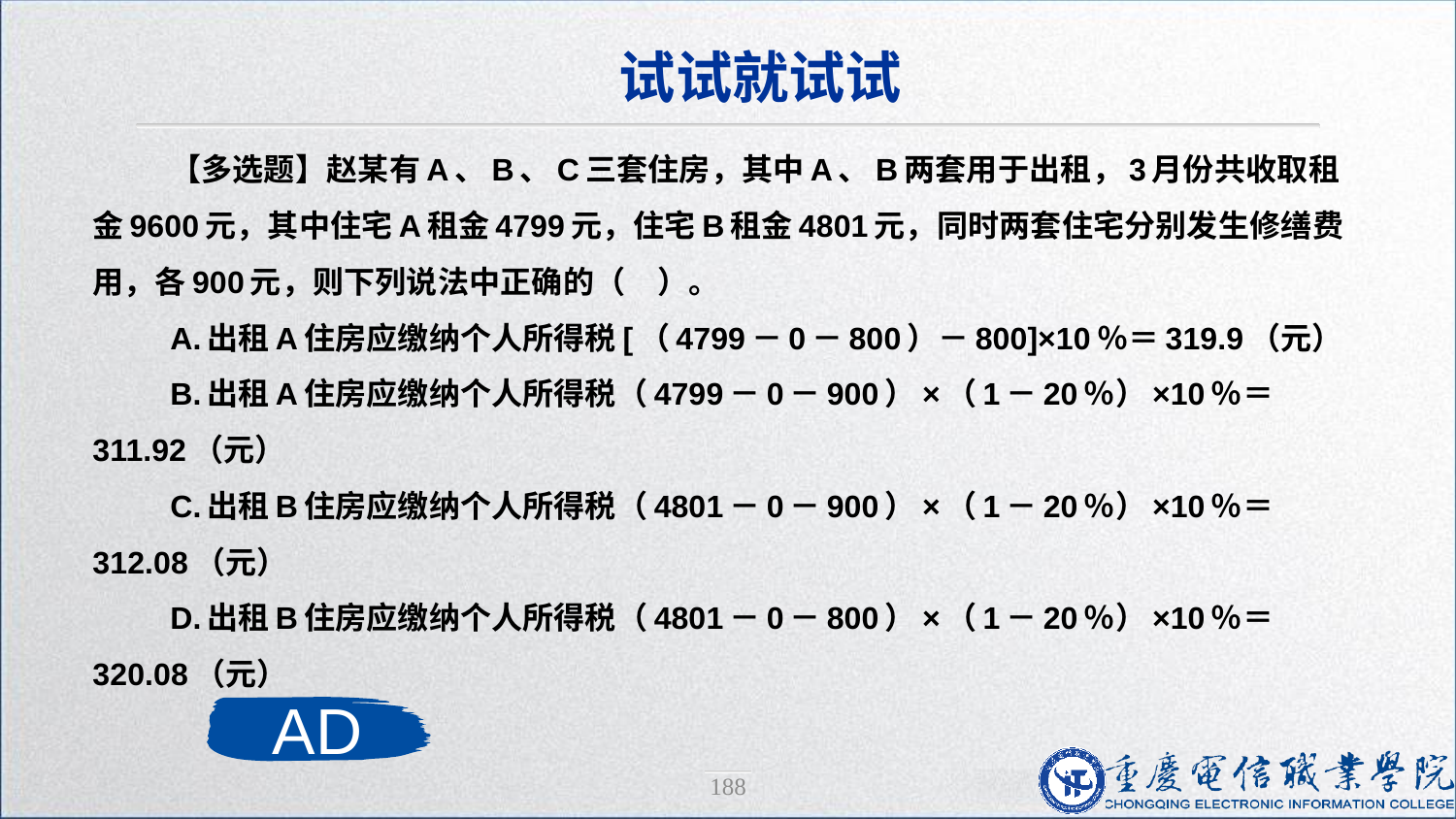

试试就试试
【多选题】赵某有A、B、C三套住房，其中A、B两套用于出租，3月份共收取租金9600元，其中住宅A租金4799元，住宅B租金4801元，同时两套住宅分别发生修缮费用，各900元，则下列说法中正确的（　）。
A.出租A住房应缴纳个人所得税[（4799－0－800）－800]×10％＝319.9（元）
B.出租A住房应缴纳个人所得税（4799－0－900）×（1－20％）×10％＝311.92（元）
C.出租B住房应缴纳个人所得税（4801－0－900）×（1－20％）×10％＝312.08（元）
D.出租B住房应缴纳个人所得税（4801－0－800）×（1－20％）×10％＝320.08（元）
AD

188